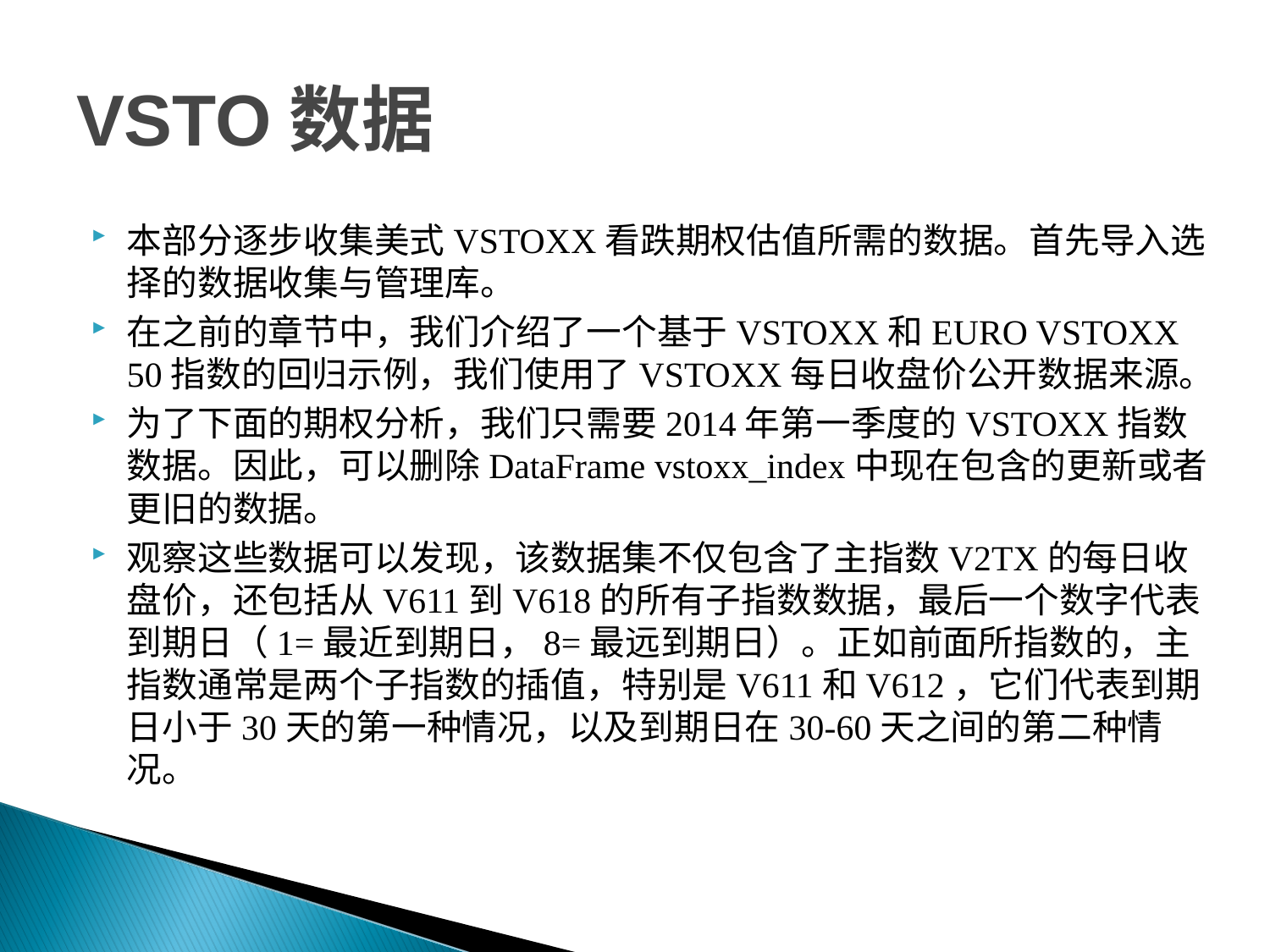

# VSTO数据
本部分逐步收集美式VSTOXX看跌期权估值所需的数据。首先导入选择的数据收集与管理库。
在之前的章节中，我们介绍了一个基于VSTOXX和EURO VSTOXX 50指数的回归示例，我们使用了VSTOXX每日收盘价公开数据来源。
为了下面的期权分析，我们只需要2014年第一季度的VSTOXX指数数据。因此，可以删除DataFrame vstoxx_index中现在包含的更新或者更旧的数据。
观察这些数据可以发现，该数据集不仅包含了主指数V2TX的每日收盘价，还包括从V611到V618的所有子指数数据，最后一个数字代表到期日（1=最近到期日，8=最远到期日）。正如前面所指数的，主指数通常是两个子指数的插值，特别是V611和V612，它们代表到期日小于30天的第一种情况，以及到期日在30-60天之间的第二种情况。